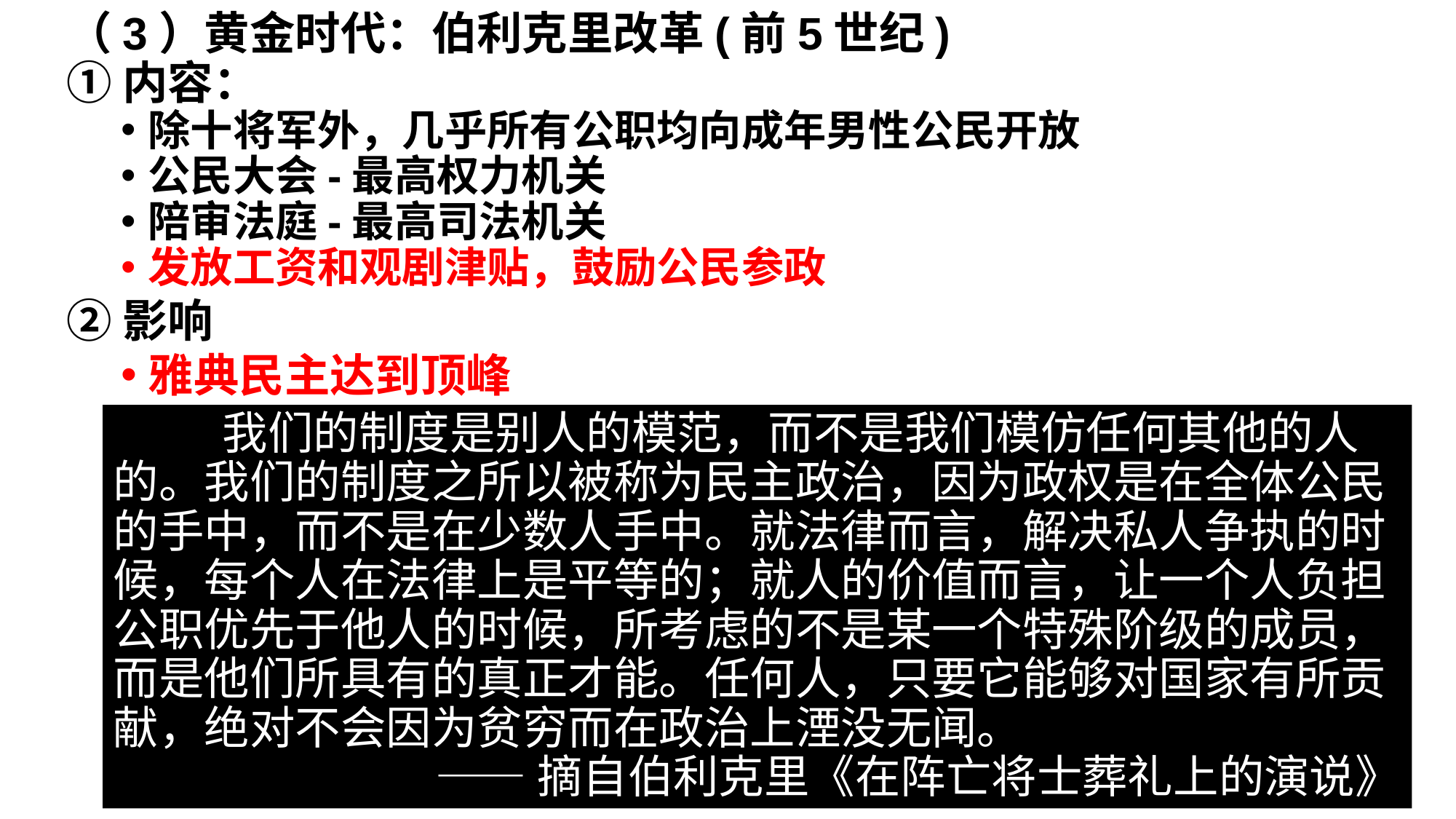

（3）黄金时代：伯利克里改革(前5世纪)
①内容：
除十将军外，几乎所有公职均向成年男性公民开放
公民大会-最高权力机关
陪审法庭-最高司法机关
发放工资和观剧津贴，鼓励公民参政
②影响
雅典民主达到顶峰
	我们的制度是别人的模范，而不是我们模仿任何其他的人的。我们的制度之所以被称为民主政治，因为政权是在全体公民的手中，而不是在少数人手中。就法律而言，解决私人争执的时候，每个人在法律上是平等的；就人的价值而言，让一个人负担公职优先于他人的时候，所考虑的不是某一个特殊阶级的成员，而是他们所具有的真正才能。任何人，只要它能够对国家有所贡献，绝对不会因为贫穷而在政治上湮没无闻。
  ——摘自伯利克里《在阵亡将士葬礼上的演说》